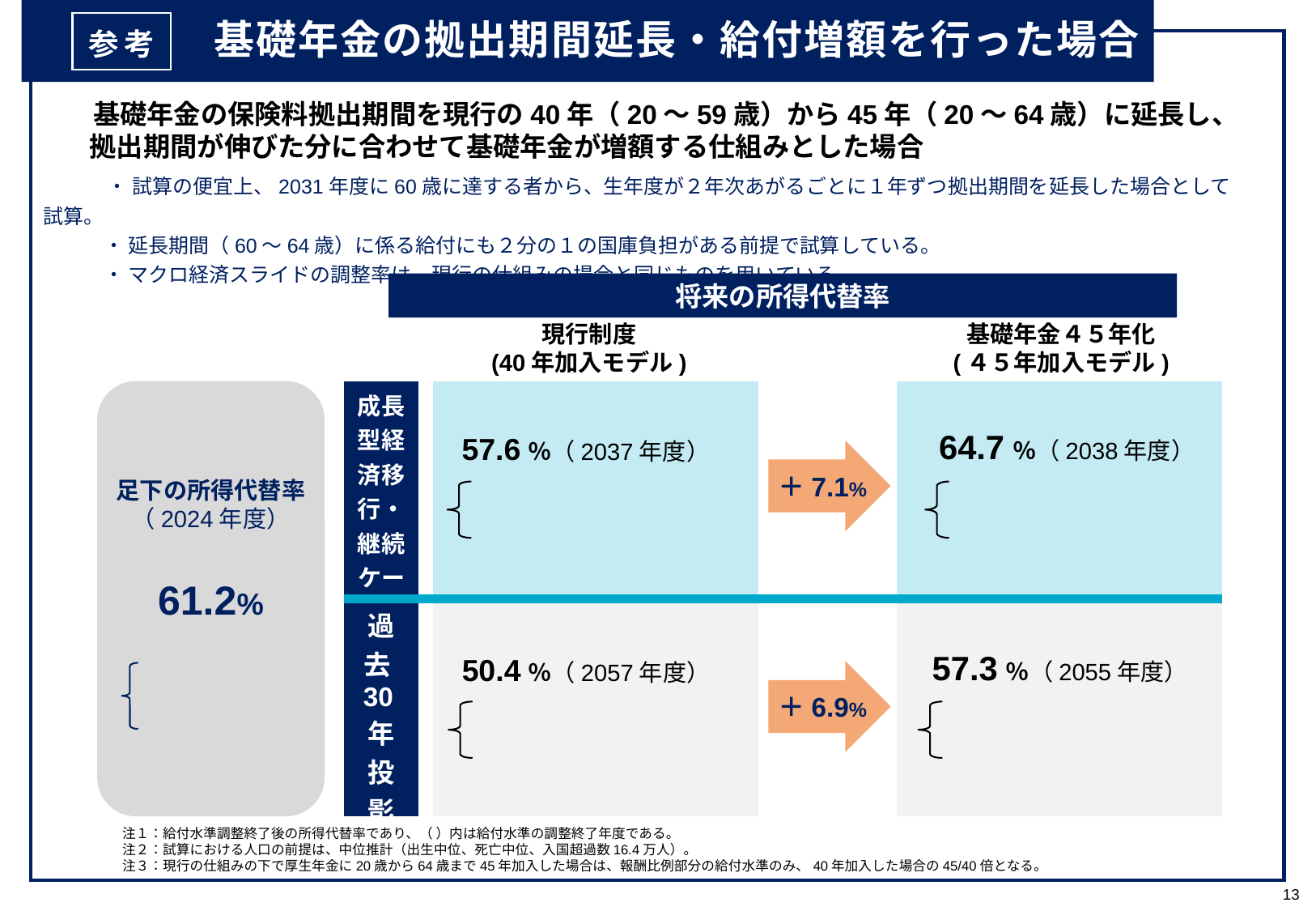

基礎年金の拠出期間延長・給付増額を行った場合
参考
　  基礎年金の保険料拠出期間を現行の40年（20～59歳）から45年（20～64歳）に延長し、拠出期間が伸びた分に合わせて基礎年金が増額する仕組みとした場合
　　　・ 試算の便宜上、2031年度に60歳に達する者から、生年度が２年次あがるごとに１年ずつ拠出期間を延長した場合として試算。
　　　・ 延長期間（60～64歳）に係る給付にも２分の１の国庫負担がある前提で試算している。
　　　・ マクロ経済スライドの調整率は、現行の仕組みの場合と同じものを用いている。
将来の所得代替率
現行制度
(40年加入モデル)
基礎年金４５年化
(４５年加入モデル)
61.2%
| 成長型経済移行・継続ケース |  |  |  |  |
| --- | --- | --- | --- | --- |
| 過去30年投影 |  |  |  |  |
57.6％（2037年度）
64.7％（2038年度）
 ＋7.1%
足下の所得代替率
（2024年度）
比例：25.0％ （調整なし）
基礎：32.6％ （2037年度）
比例：28.1％ （調整なし）
基礎：36.6％ （2038年度）
50.4％（2057年度）
57.3％（2055年度）
 ＋6.9%
比例：25.0％
基礎：36.2％
比例：24.9％ （2026年度）
基礎：25.5％ （2057年度）
比例：27.9％ （2027年度）
基礎：29.5％ （2055年度）
注１：給付水準調整終了後の所得代替率であり、（ ）内は給付水準の調整終了年度である。
注２：試算における人口の前提は、中位推計（出生中位、死亡中位、入国超過数16.4万人）。
注３：現行の仕組みの下で厚生年金に20歳から64歳まで45年加入した場合は、報酬比例部分の給付水準のみ、40年加入した場合の45/40倍となる。
13